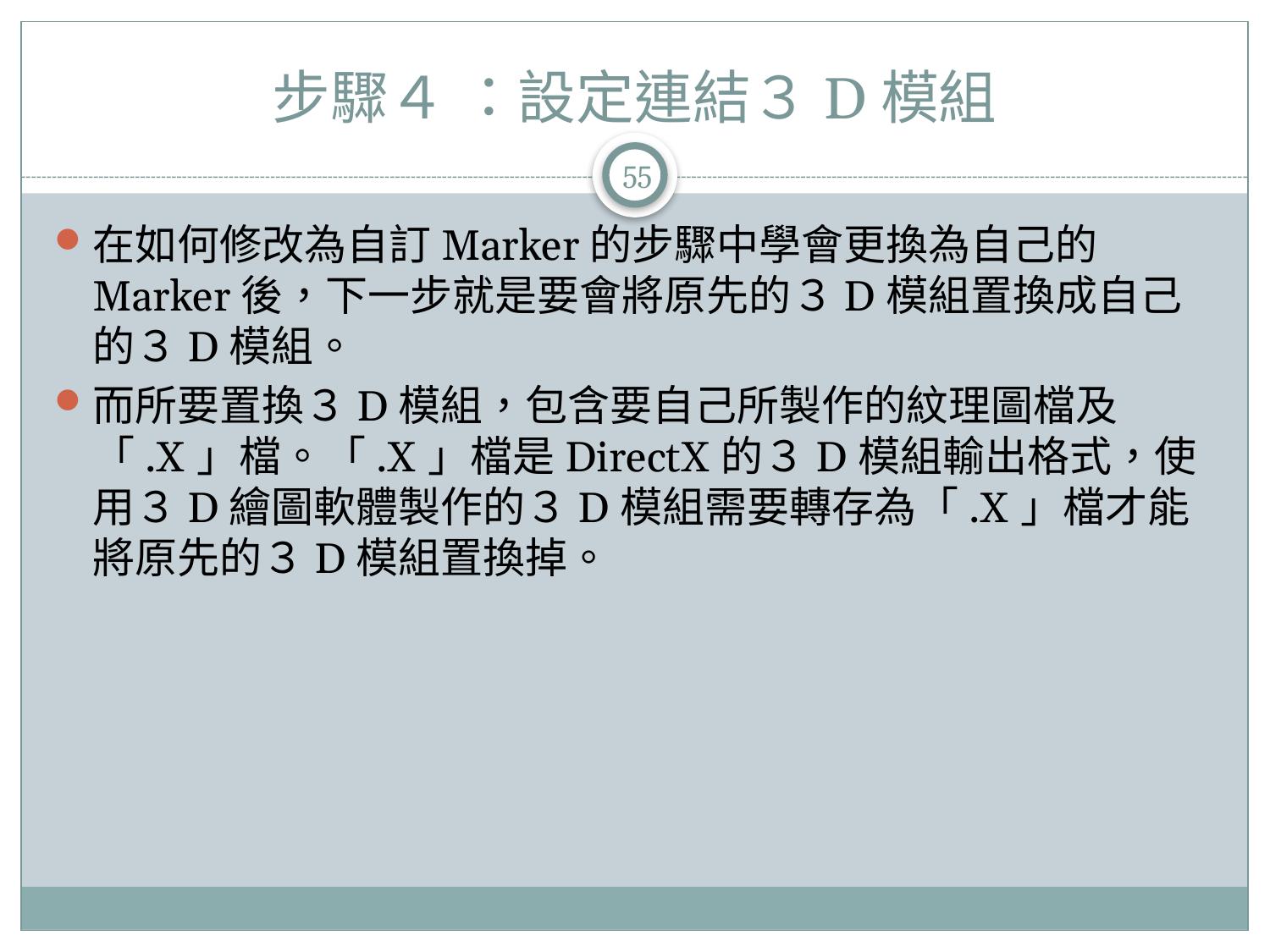

# 步驟４ ：設定連結３D模組
55
在如何修改為自訂Marker的步驟中學會更換為自己的Marker後，下一步就是要會將原先的３D模組置換成自己的３D模組。
而所要置換３D模組，包含要自己所製作的紋理圖檔及「.X」檔。「.X」檔是DirectX的３D模組輸出格式，使用３D繪圖軟體製作的３D模組需要轉存為「.X」檔才能將原先的３D模組置換掉。